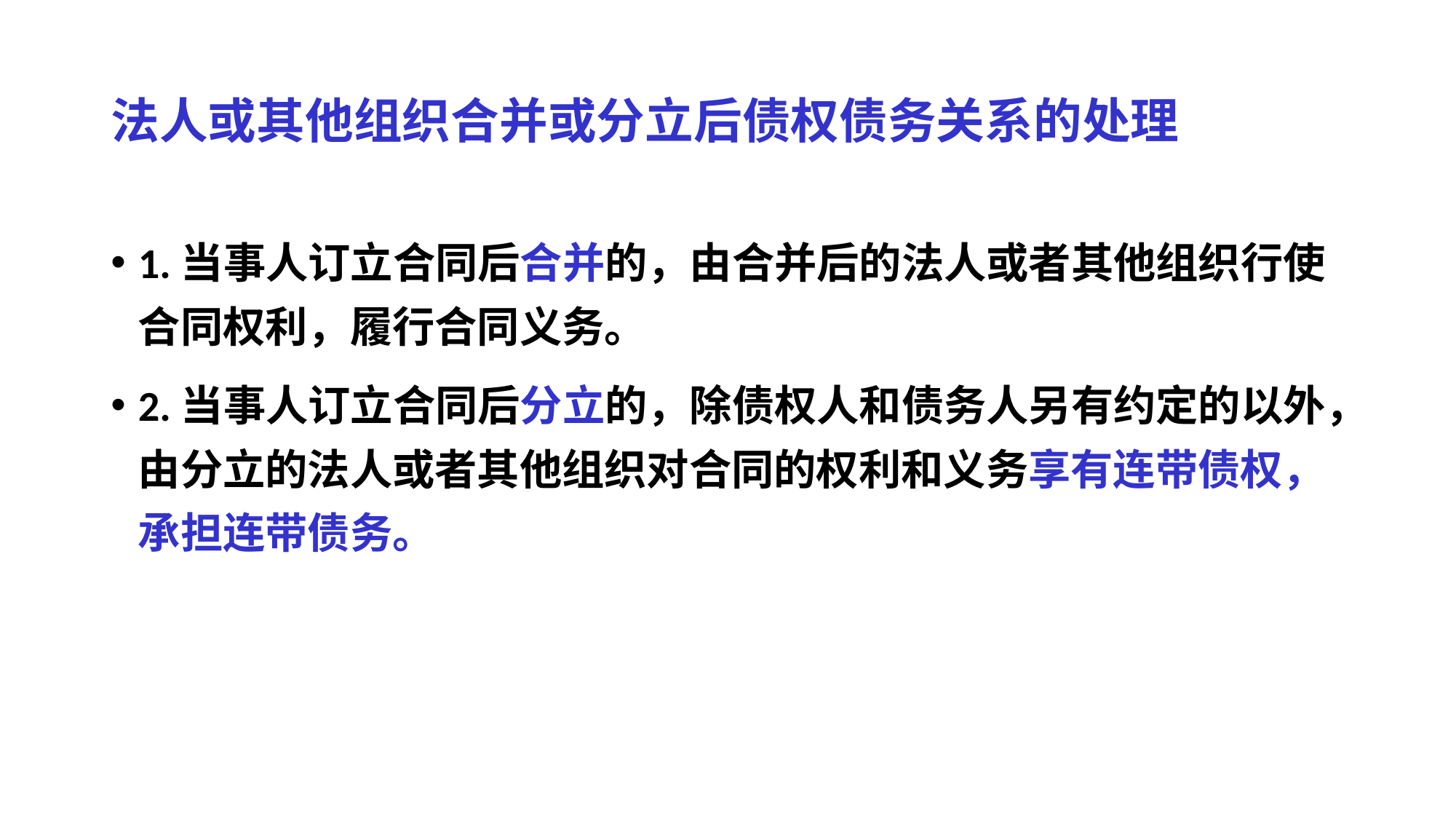

# 法人或其他组织合并或分立后债权债务关系的处理
1.当事人订立合同后合并的，由合并后的法人或者其他组织行使合同权利，履行合同义务。
2.当事人订立合同后分立的，除债权人和债务人另有约定的以外，由分立的法人或者其他组织对合同的权利和义务享有连带债权，承担连带债务。